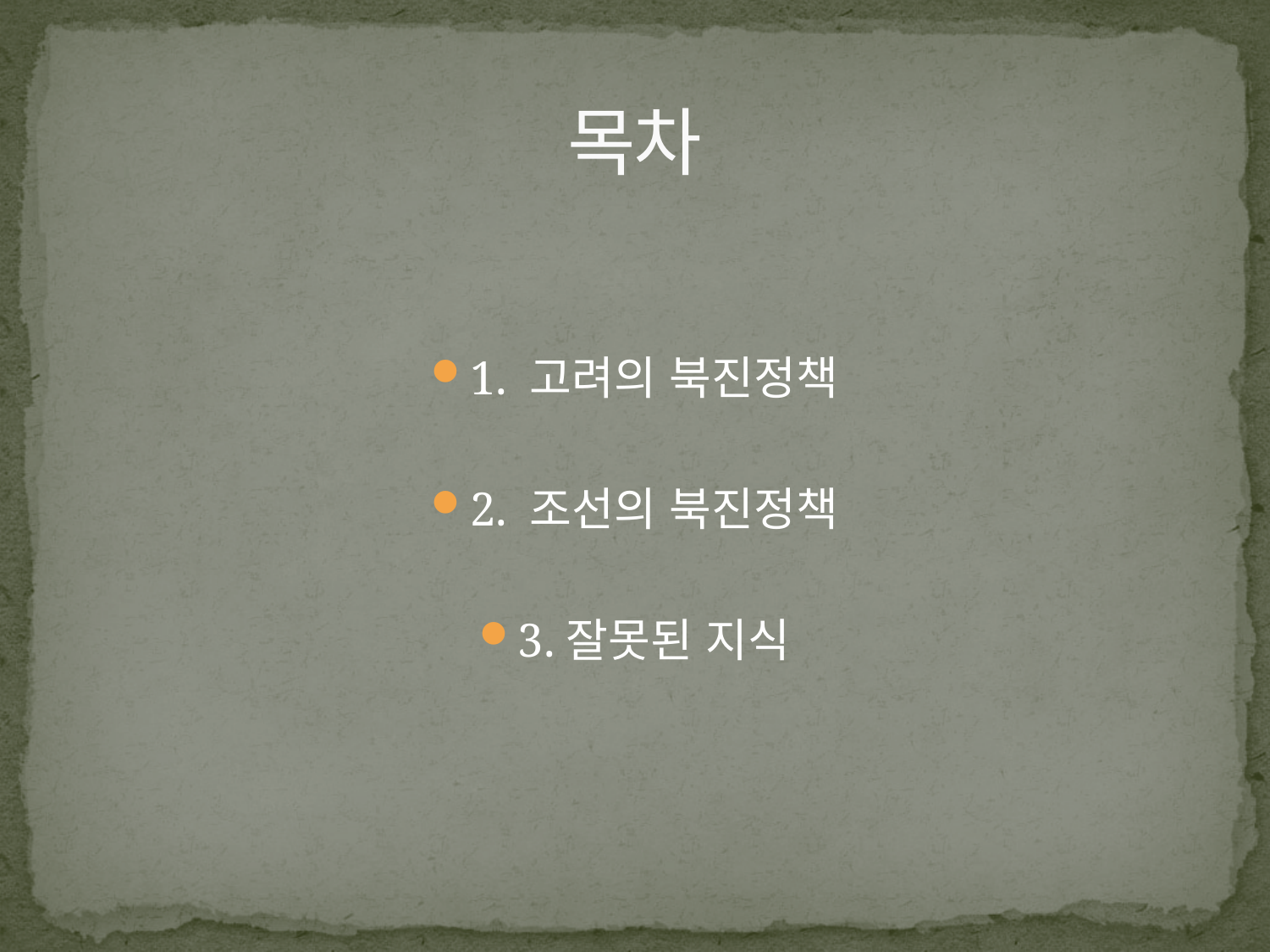

# 목차

1. 고려의 북진정책

2. 조선의 북진정책

3.잘못된 지식